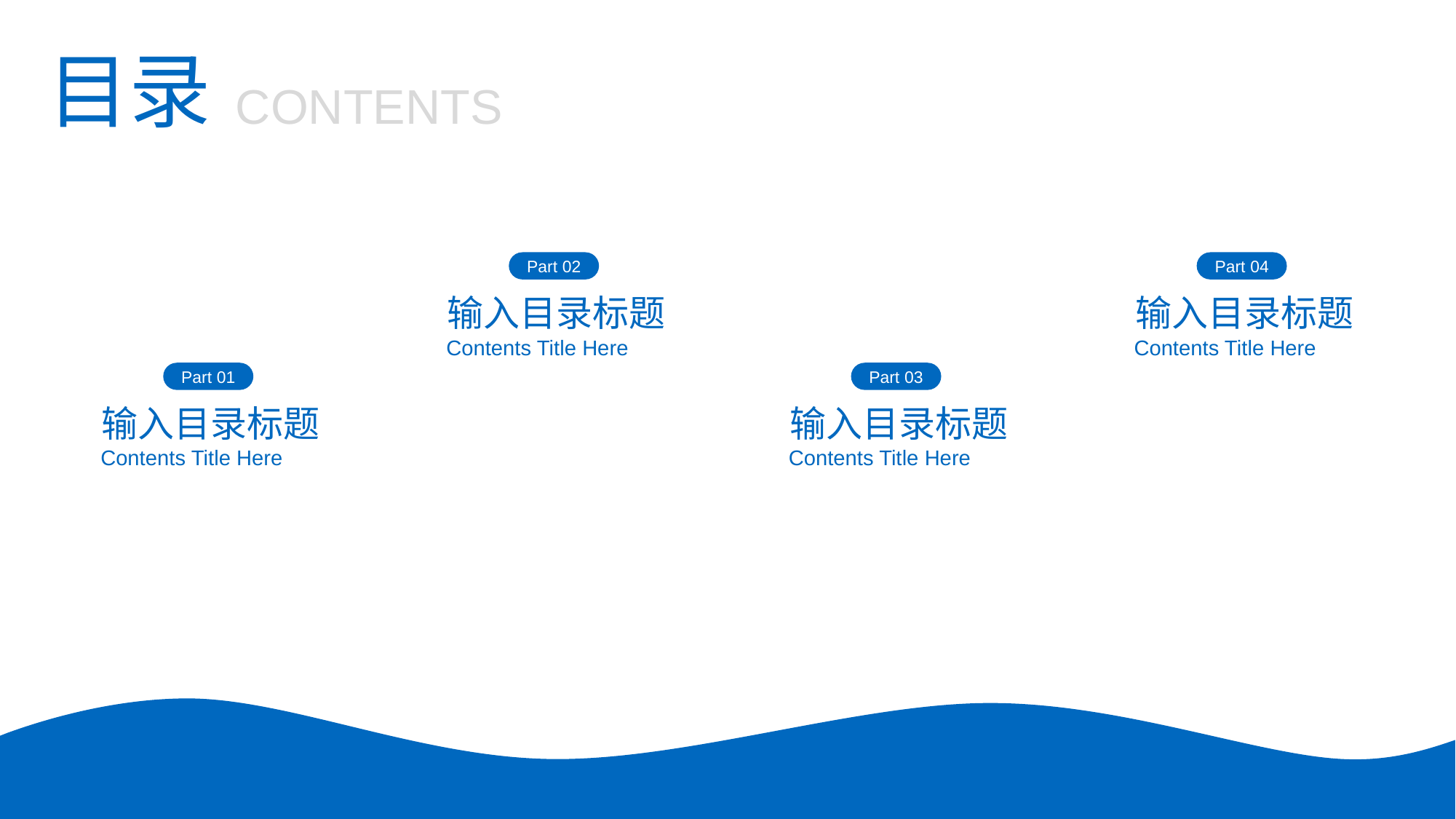

目录
CONTENTS
Part 02
Part 04
输入目录标题
输入目录标题
Contents Title Here
Contents Title Here
Part 01
Part 03
输入目录标题
输入目录标题
Contents Title Here
Contents Title Here